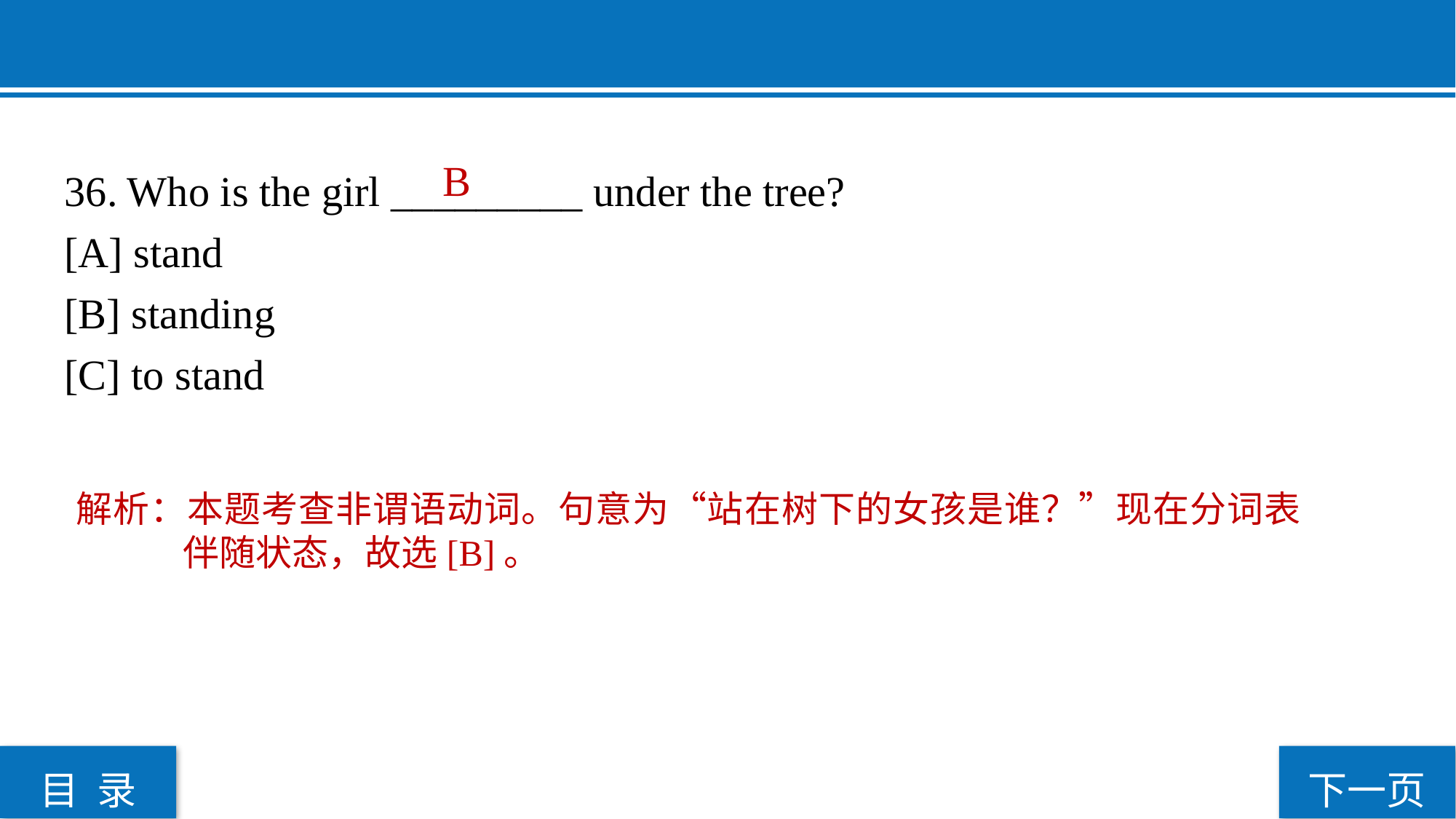

B
36. Who is the girl _________ under the tree?
[A] stand
[B] standing
[C] to stand
解析：本题考查非谓语动词。句意为“站在树下的女孩是谁？”现在分词表伴随状态，故选[B]。